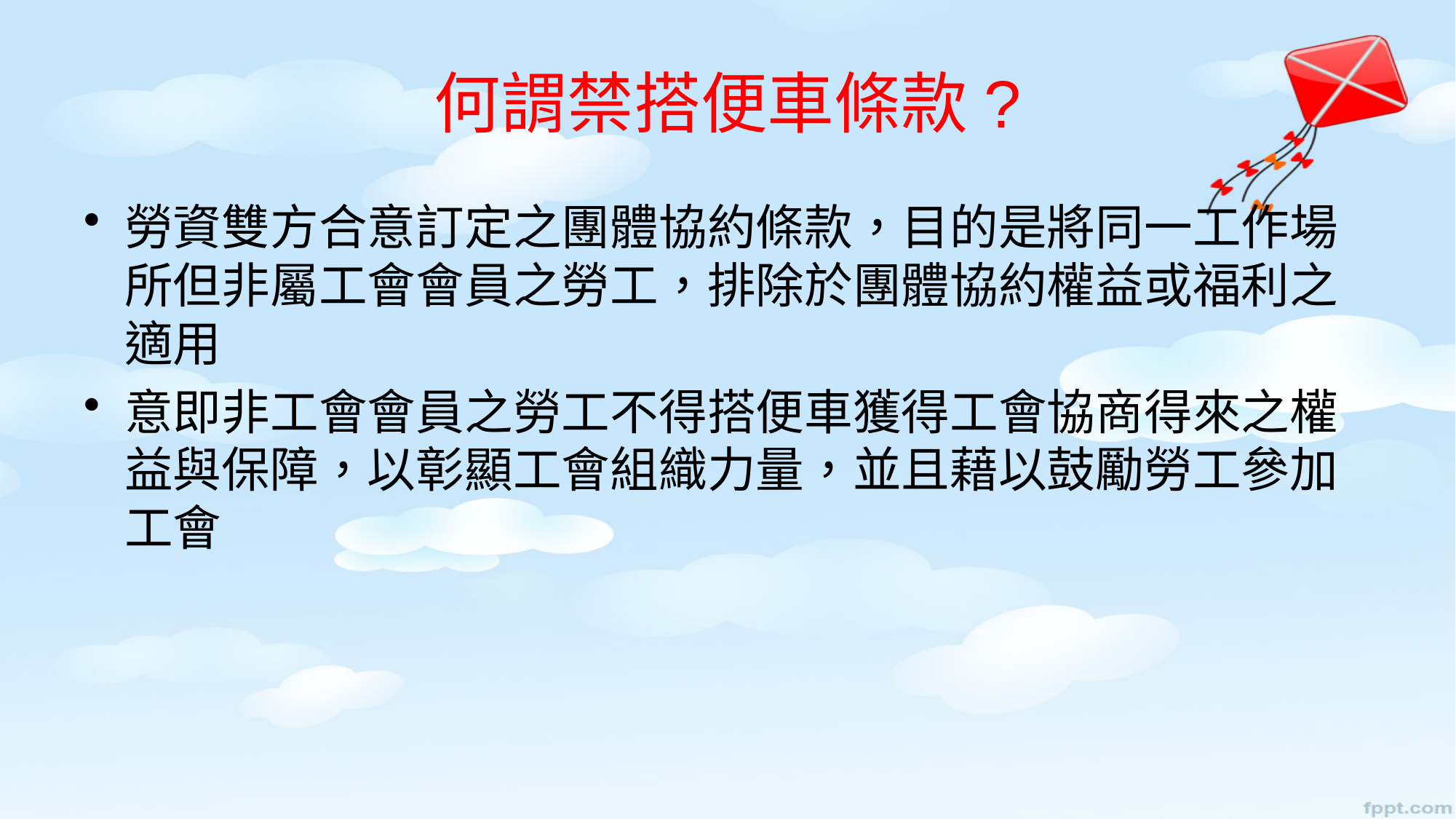

# 何謂禁搭便車條款?
勞資雙方合意訂定之團體協約條款，目的是將同一工作場所但非屬工會會員之勞工，排除於團體協約權益或福利之適用
意即非工會會員之勞工不得搭便車獲得工會協商得來之權益與保障，以彰顯工會組織力量，並且藉以鼓勵勞工參加工會